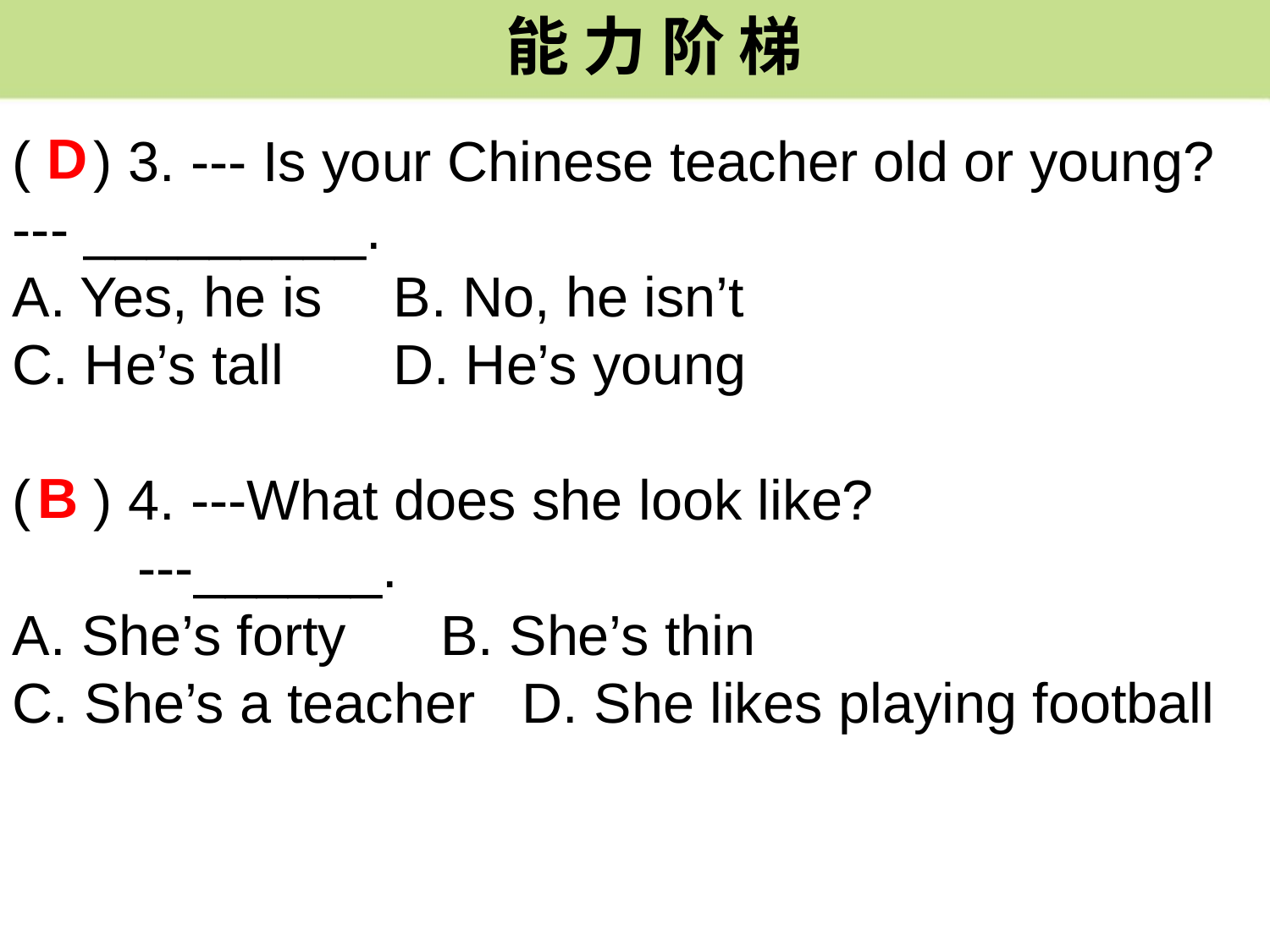

能 力 阶 梯
D
(    ) 3. --- Is your Chinese teacher old or young?   --- _________.
A. Yes, he is   	B. No, he isn’t
C. He’s tall      	D. He’s young

(    ) 4. ---What does she look like?
        ---______.
A. She’s forty      B. She’s thin
C. She’s a teacher   D. She likes playing football
B